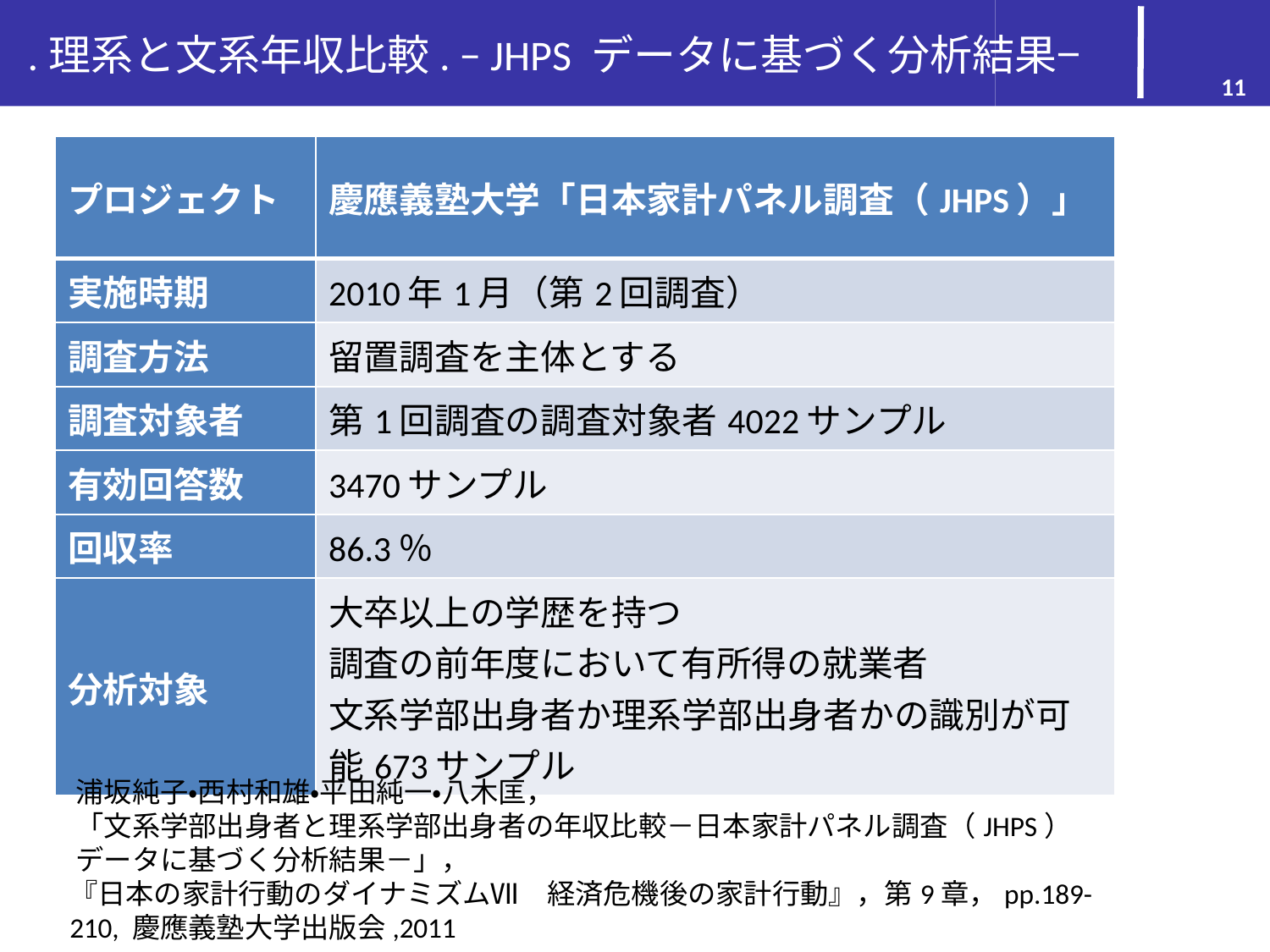

# .理系と文系年収比較. − JHPS データに基づく分析結果−
11
| プロジェクト | 慶應義塾大学「日本家計パネル調査（JHPS）」 |
| --- | --- |
| 実施時期 | 2010年1月（第2回調査） |
| 調査方法 | 留置調査を主体とする |
| 調査対象者 | 第1回調査の調査対象者4022サンプル |
| 有効回答数 | 3470サンプル |
| 回収率 | 86.3％ |
| 分析対象 | 大卒以上の学歴を持つ 調査の前年度において有所得の就業者 文系学部出身者か理系学部出身者かの識別が可能673サンプル |
浦坂純子・西村和雄・平田純一・八木匡，
「文系学部出身者と理系学部出身者の年収比較－日本家計パネル調査（JHPS）データに基づく分析結果－」，
『日本の家計行動のダイナミズムⅦ　経済危機後の家計行動』，第9章，pp.189-210, 慶應義塾大学出版会,2011